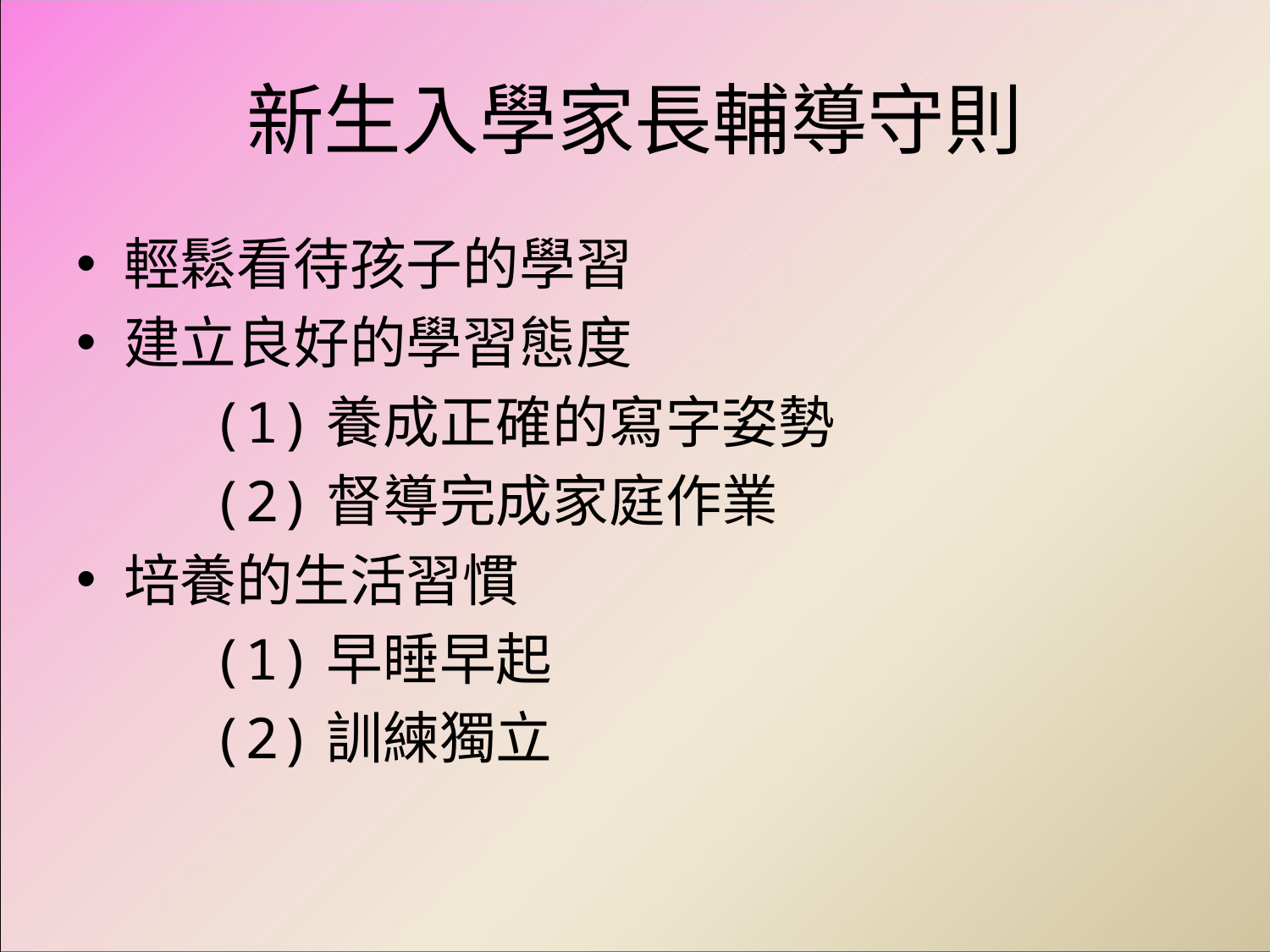

# 新生入學家長輔導守則
輕鬆看待孩子的學習
建立良好的學習態度
    (1)養成正確的寫字姿勢
    (2)督導完成家庭作業
培養的生活習慣
    (1)早睡早起
    (2)訓練獨立